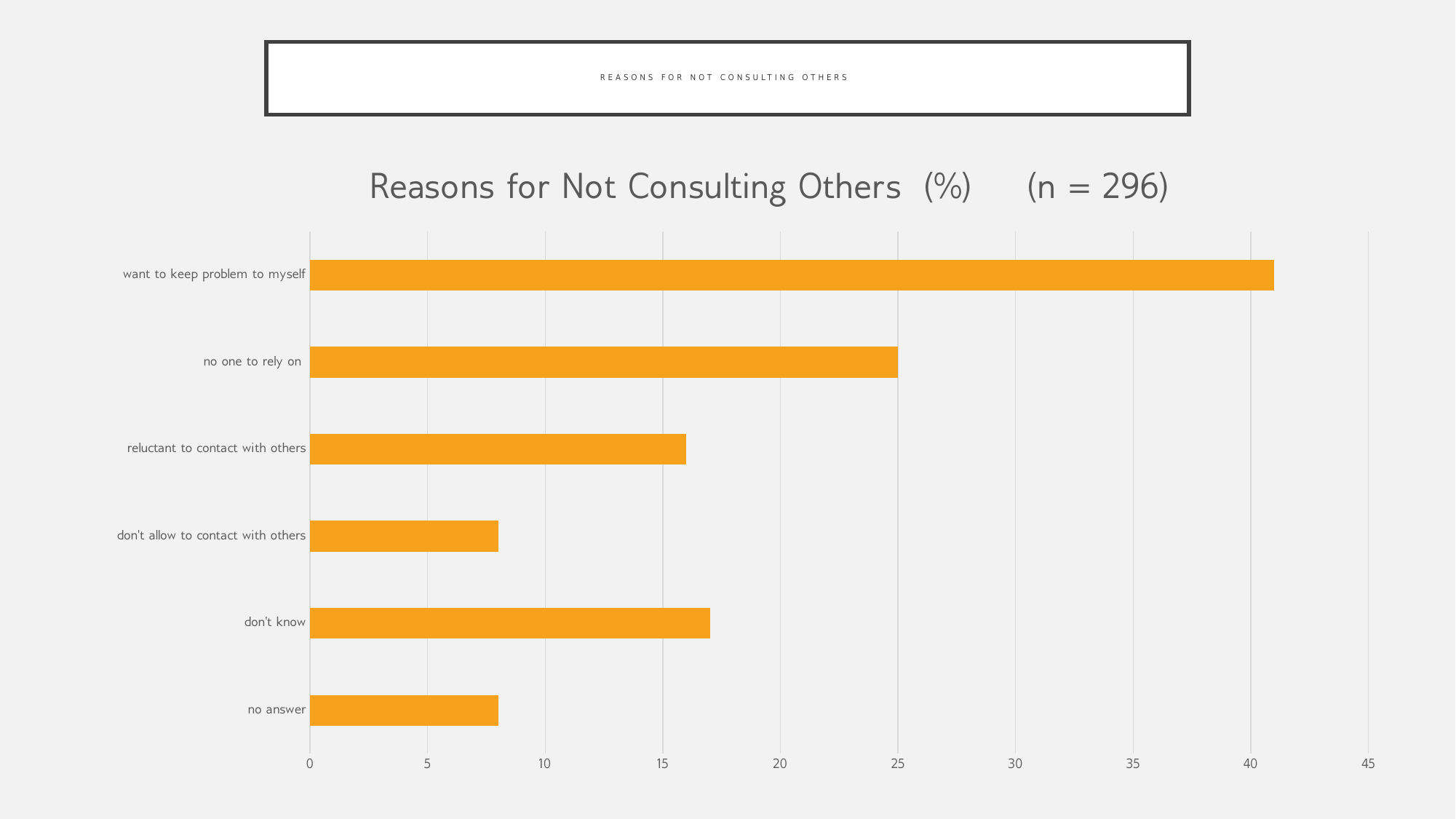

# Reasons for Not Consulting Others

### Chart: Reasons for Not Consulting Others  (%)     (n = 296)

| Category | 系列 1 |
|---|---|
| no answer | 8.0 |
| don't know | 17.0 |
| don't allow to contact with others | 8.0 |
| reluctant to contact with others | 16.0 |
| no one to rely on  | 25.0 |
| want to keep problem to myself | 41.0 |